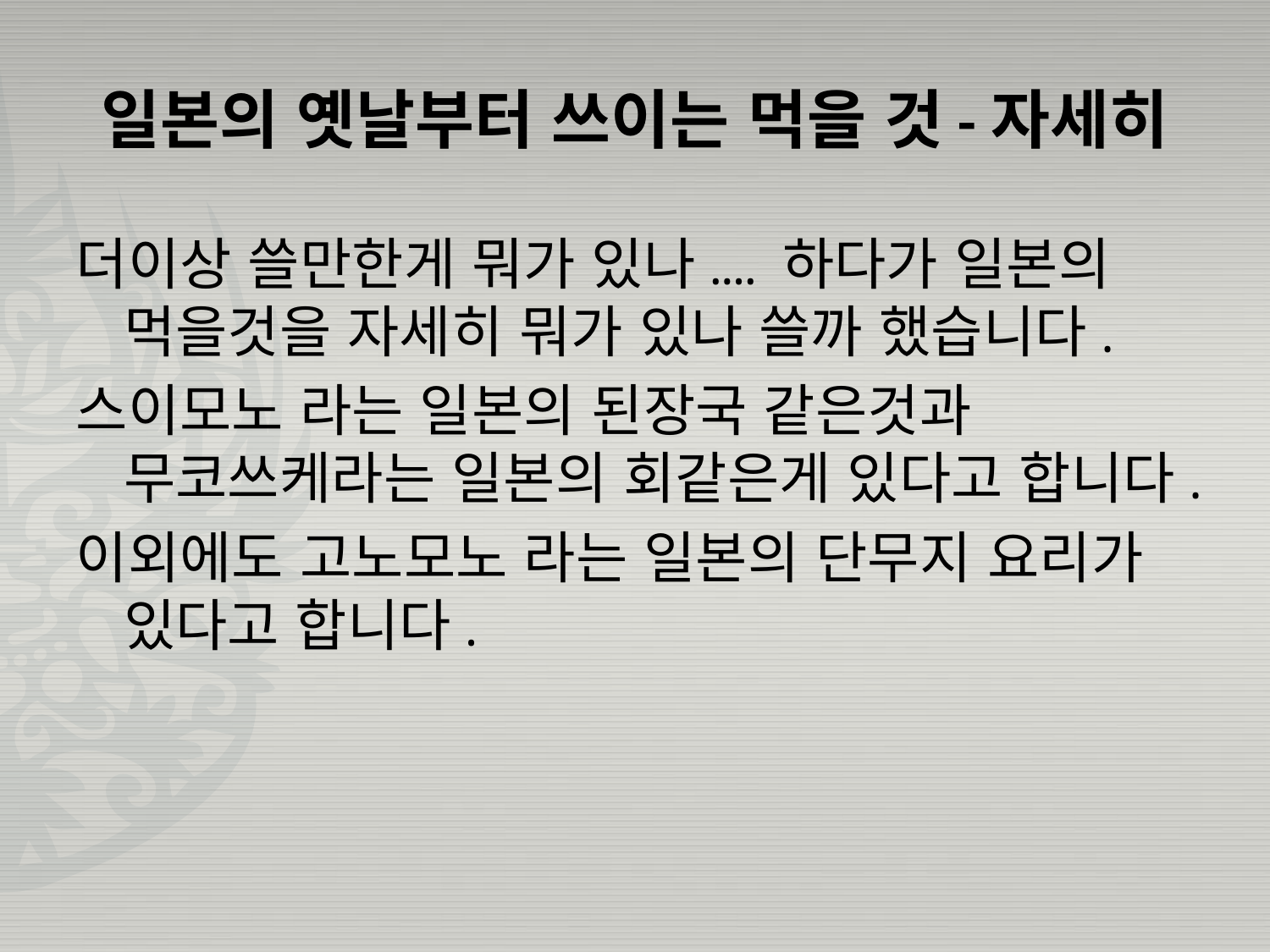

# 일본의 옛날부터 쓰이는 먹을 것-자세히
더이상 쓸만한게 뭐가 있나.... 하다가 일본의 먹을것을 자세히 뭐가 있나 쓸까 했습니다.
스이모노 라는 일본의 된장국 같은것과 무코쓰케라는 일본의 회같은게 있다고 합니다.
이외에도 고노모노 라는 일본의 단무지 요리가 있다고 합니다.